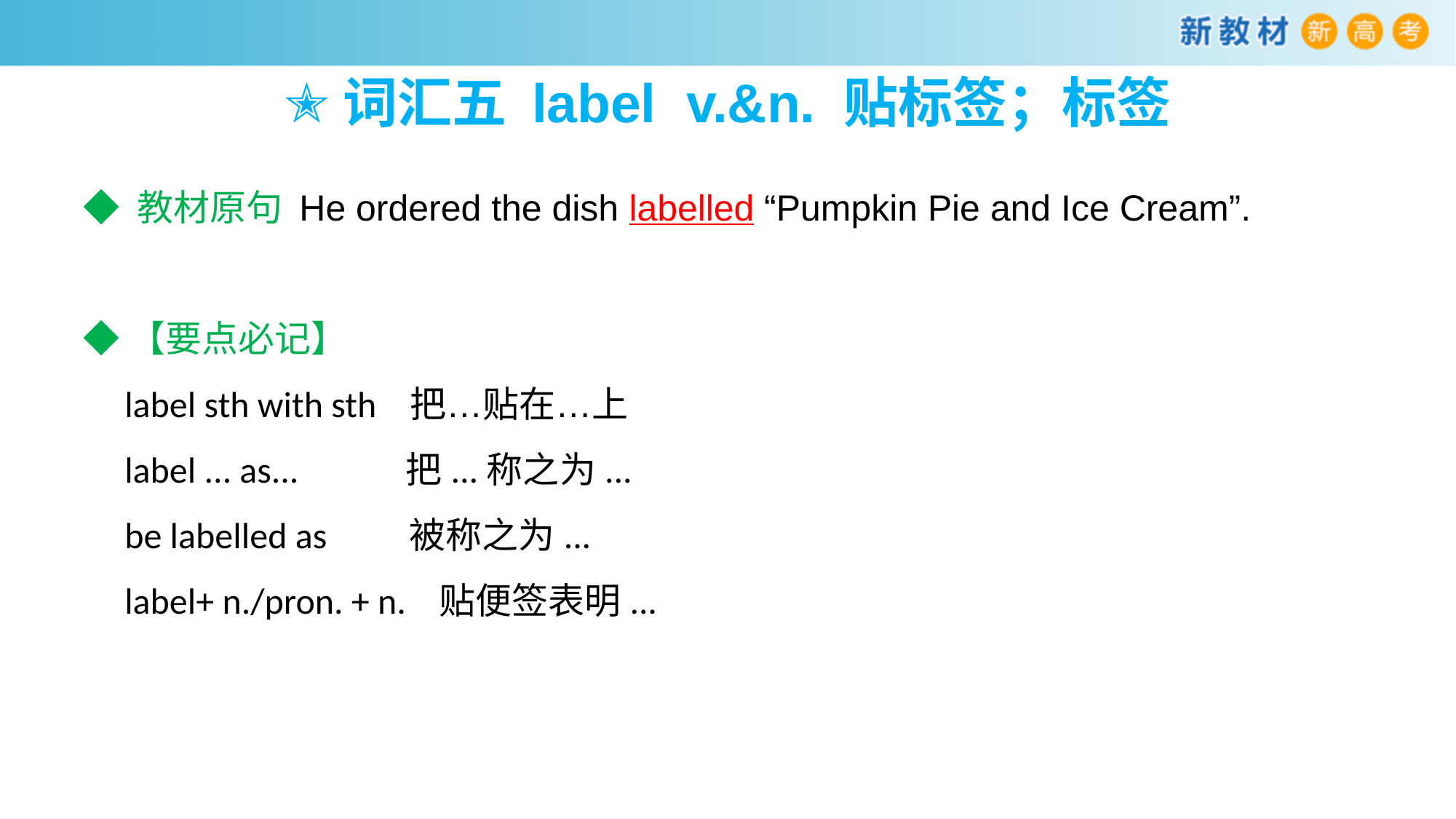

# ✭词汇五 label  v.&n. 贴标签；标签
◆ 教材原句 He ordered the dish labelled “Pumpkin Pie and Ice Cream”.

◆【要点必记】
     label sth with sth   把…贴在…上
     label ... as...            把...称之为...
     be labelled as         被称之为...
     label+ n./pron. + n.   贴便签表明...